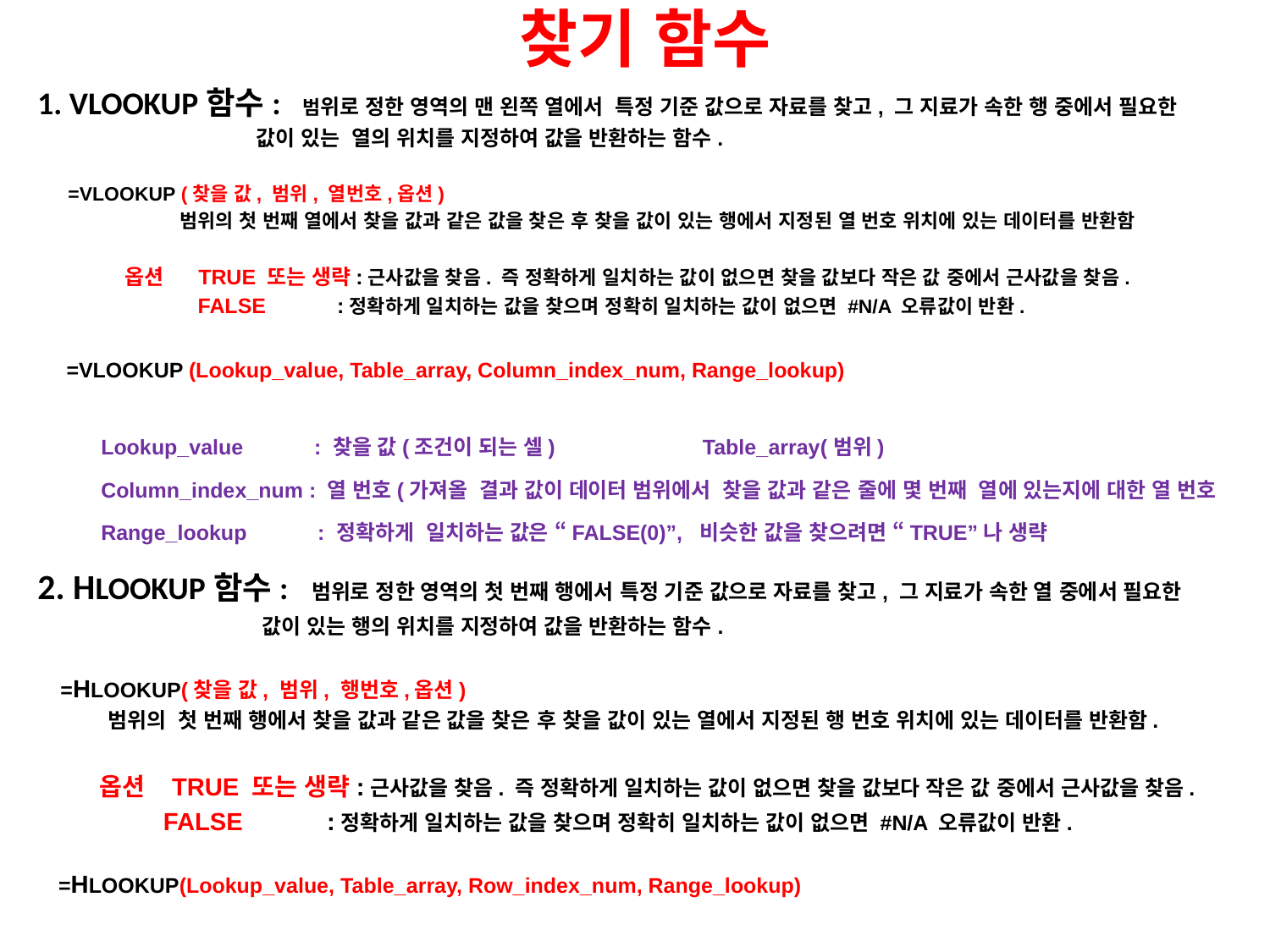

찾기 함수
1. VLOOKUP함수:  범위로 정한 영역의 맨 왼쪽 열에서  특정 기준 값으로 자료를 찾고, 그 지료가 속한 행 중에서 필요한
                                    값이 있는  열의 위치를 지정하여 값을 반환하는 함수.

      =VLOOKUP (찾을 값, 범위, 열번호,옵션)
                         범위의 첫 번째 열에서 찾을 값과 같은 값을 찾은 후 찾을 값이 있는 행에서 지정된 열 번호 위치에 있는 데이터를 반환함

               옵션     TRUE 또는 생략:근사값을 찾음. 즉 정확하게 일치하는 값이 없으면 찾을 값보다 작은 값 중에서 근사값을 찾음.
                           FALSE            :정확하게 일치하는 값을 찾으며 정확히 일치하는 값이 없으면 #N/A 오류값이 반환.

    =VLOOKUP (Lookup_value, Table_array, Column_index_num, Range_lookup)

Lookup_value            : 찾을 값(조건이 되는 셀)                         Table_array(범위)
Column_index_num : 열 번호(가져올  결과 값이 데이터 범위에서  찾을 값과 같은 줄에 몇 번째  열에 있는지에 대한 열 번호
Range_lookup            : 정확하게  일치하는 값은 “FALSE(0)”,  비슷한 값을 찾으려면 “TRUE”나 생략
2. HLOOKUP함수: 범위로 정한 영역의 첫 번째 행에서 특정 기준 값으로 자료를 찾고, 그 지료가 속한 열 중에서 필요한
                                     값이 있는 행의 위치를 지정하여 값을 반환하는 함수.

    =HLOOKUP(찾을 값, 범위, 행번호,옵션)
           범위의  첫 번째 행에서 찾을 값과 같은 값을 찾은 후 찾을 값이 있는 열에서 지정된 행 번호 위치에 있는 데이터를 반환함.

        옵션   TRUE 또는 생략:근사값을 찾음. 즉 정확하게 일치하는 값이 없으면 찾을 값보다 작은 값 중에서 근사값을 찾음.
                  FALSE            :정확하게 일치하는 값을 찾으며 정확히 일치하는 값이 없으면 #N/A 오류값이 반환.

   =HLOOKUP(Lookup_value, Table_array, Row_index_num, Range_lookup)